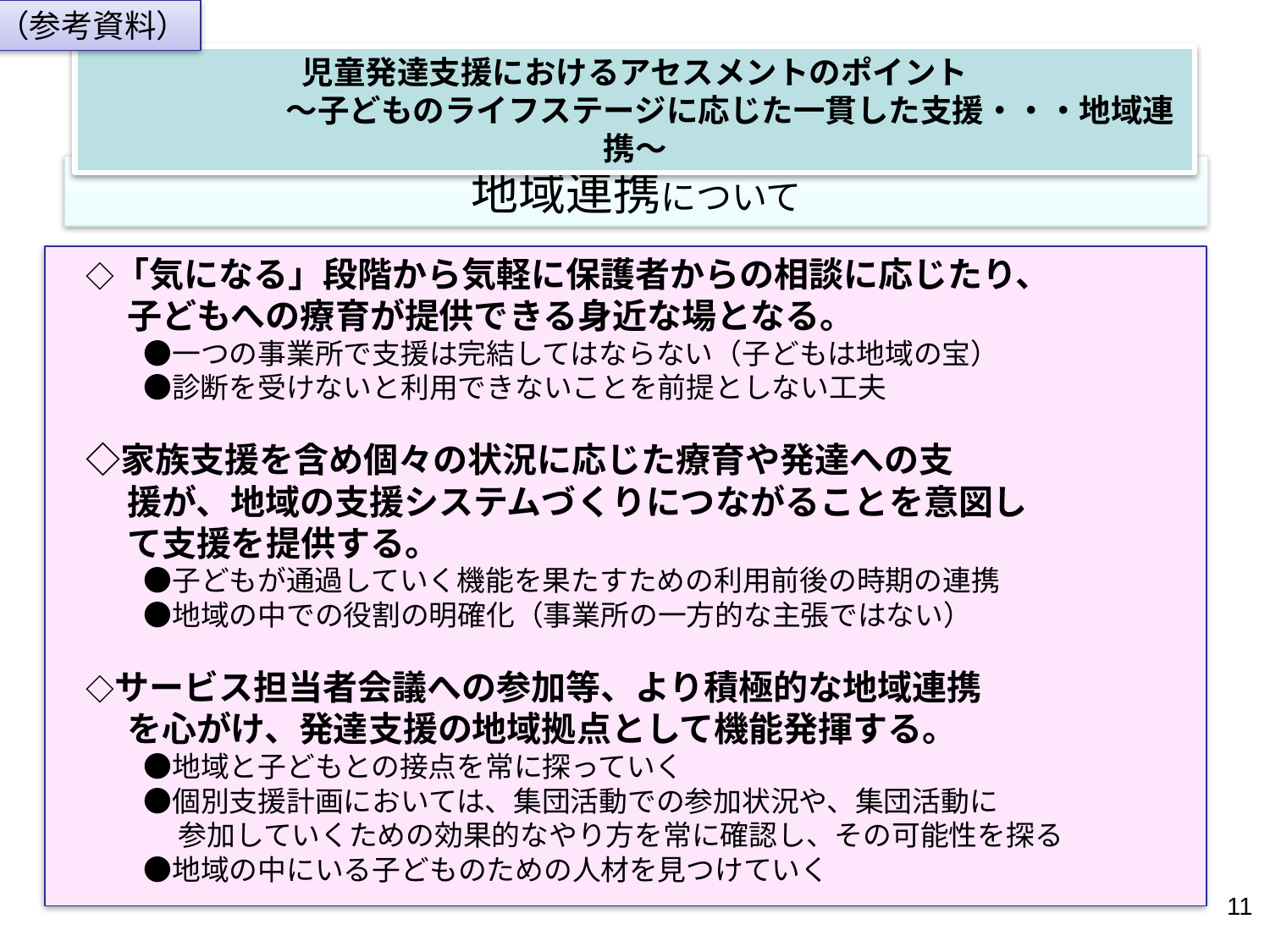

（参考資料）
児童発達支援におけるアセスメントのポイント
　　　　　　～子どものライフステージに応じた一貫した支援・・・地域連携～
# 地域連携について
　◇「気になる」段階から気軽に保護者からの相談に応じたり、
　　子どもへの療育が提供できる身近な場となる。
　　　●一つの事業所で支援は完結してはならない（子どもは地域の宝）
　　　●診断を受けないと利用できないことを前提としない工夫

　◇家族支援を含め個々の状況に応じた療育や発達への支
　　援が、地域の支援システムづくりにつながることを意図し
　　て支援を提供する。
　　　●子どもが通過していく機能を果たすための利用前後の時期の連携
　　　●地域の中での役割の明確化（事業所の一方的な主張ではない）

　◇サービス担当者会議への参加等、より積極的な地域連携
　　を心がけ、発達支援の地域拠点として機能発揮する。
　　　●地域と子どもとの接点を常に探っていく
　　　●個別支援計画においては、集団活動での参加状況や、集団活動に
　　　　 参加していくための効果的なやり方を常に確認し、その可能性を探る
　　　●地域の中にいる子どものための人材を見つけていく
11